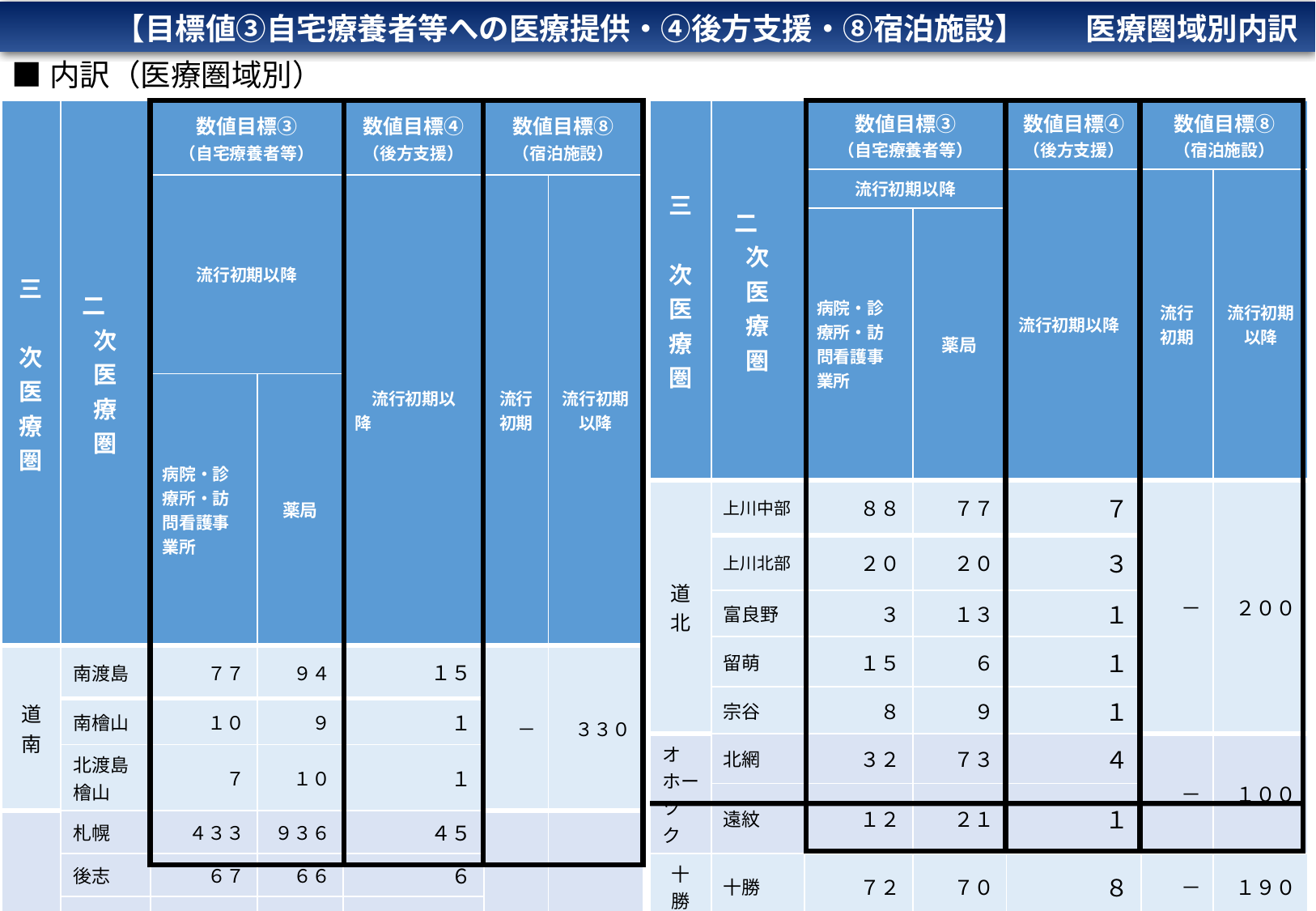

【目標値③自宅療養者等への医療提供・④後方支援・⑧宿泊施設】　　医療圏域別内訳
■内訳（医療圏域別）

| 三　次 医療圏 | 二　 次 医 療 圏 | 数値目標③ （自宅療養者等） |  | 数値目標④ （後方支援） | 数値目標⑧ （宿泊施設） |  |
| --- | --- | --- | --- | --- | --- | --- |
|  |  | 流行初期以降 |  | 流行初期以降 | 流行初期 | 流行初期 以降 |
|  |  | 病院・診療所・訪問看護事業所 | 薬局 |  |  |  |
| 道北 | 上川中部 | ８８ | ７７ | ７ | － | ２００ |
|  | 上川北部 | ２０ | ２０ | ３ |  |  |
|  | 富良野 | ３ | １３ | １ |  |  |
|  | 留萌 | １５ | ６ | １ |  |  |
|  | 宗谷 | ８ | ９ | １ |  |  |
| オホーツク | 北網 | ３２ | ７３ | ４ | － | １００ |
|  | 遠紋 | １２ | ２１ | １ |  |  |
| 十 勝 | 十勝 | ７２ | ７０ | ８ | － | １９０ |
| 釧 路 | 釧路 | １５ | ３２ | ２ | － | １２０ |
|  | 根室 | ４ | ２１ | １ |  |  |
| 合　計 |  | ９８６ | １，６４６ | １０８ | ９３０ | ２，５４５ |
| 三　次 医療圏 | 二　 次 医 療 圏 | 数値目標③ （自宅療養者等） |  | 数値目標④ （後方支援） | 数値目標⑧ （宿泊施設） |  |
| --- | --- | --- | --- | --- | --- | --- |
|  |  | 流行初期以降 |  | 流行初期以降 | 流行初期 | 流行初期以降 |
|  |  | 病院・診療所・訪問看護事業所 | 薬局 |  |  |  |
| 道南 | 南渡島 | ７７ | ９４ | １５ | － | ３３０ |
|  | 南檜山 | １０ | ９ | １ |  |  |
|  | 北渡島檜山 | ７ | １０ | １ |  |  |
| 道央 | 札幌 | ４３３ | ９３６ | ４５ | ９３０ | １，６０５ |
|  | 後志 | ６７ | ６６ | ６ |  |  |
|  | 南空知 | ５１ | ６２ | ２ |  |  |
|  | 中空知 | ８ | １５ | １ |  |  |
|  | 北空知 | ５ | ９ | １ |  |  |
|  | 西胆振 | ３０ | ３０ | ２ |  |  |
|  | 東胆振 | １４ | ５６ | ２ |  |  |
|  | 日高 | １６ | １７ | ３ |  |  |
28